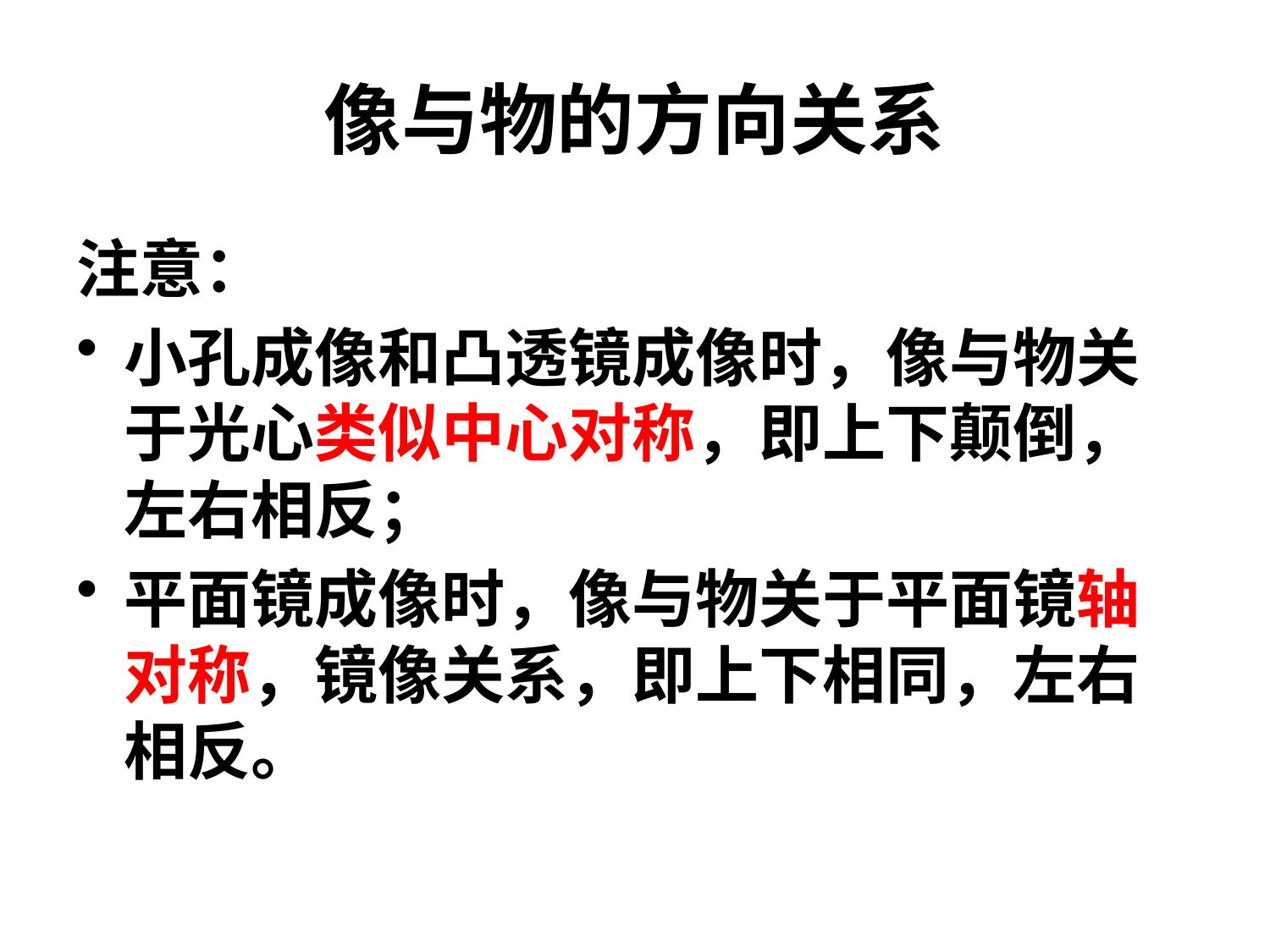

# 像与物的方向关系
注意：
小孔成像和凸透镜成像时，像与物关于光心类似中心对称，即上下颠倒，左右相反；
平面镜成像时，像与物关于平面镜轴对称，镜像关系，即上下相同，左右相反。